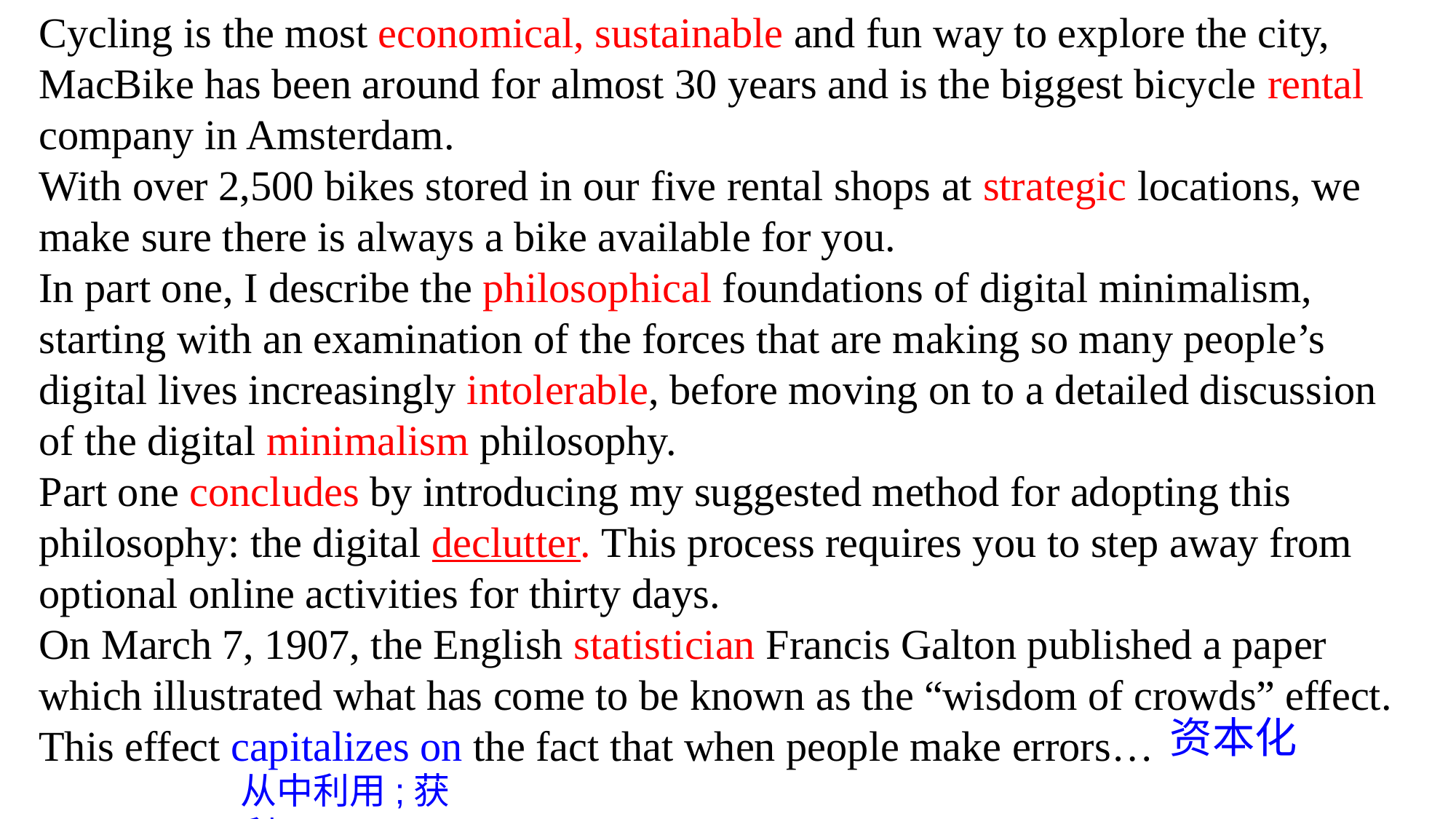

Cycling is the most economical, sustainable and fun way to explore the city,
MacBike has been around for almost 30 years and is the biggest bicycle rental company in Amsterdam.
With over 2,500 bikes stored in our five rental shops at strategic locations, we make sure there is always a bike available for you.
In part one, I describe the philosophical foundations of digital minimalism, starting with an examination of the forces that are making so many people’s digital lives increasingly intolerable, before moving on to a detailed discussion of the digital minimalism philosophy.
Part one concludes by introducing my suggested method for adopting this philosophy: the digital declutter. This process requires you to step away from optional online activities for thirty days.
On March 7, 1907, the English statistician Francis Galton published a paper which illustrated what has come to be known as the “wisdom of crowds” effect.
This effect capitalizes on the fact that when people make errors…
资本化

从中利用;获利